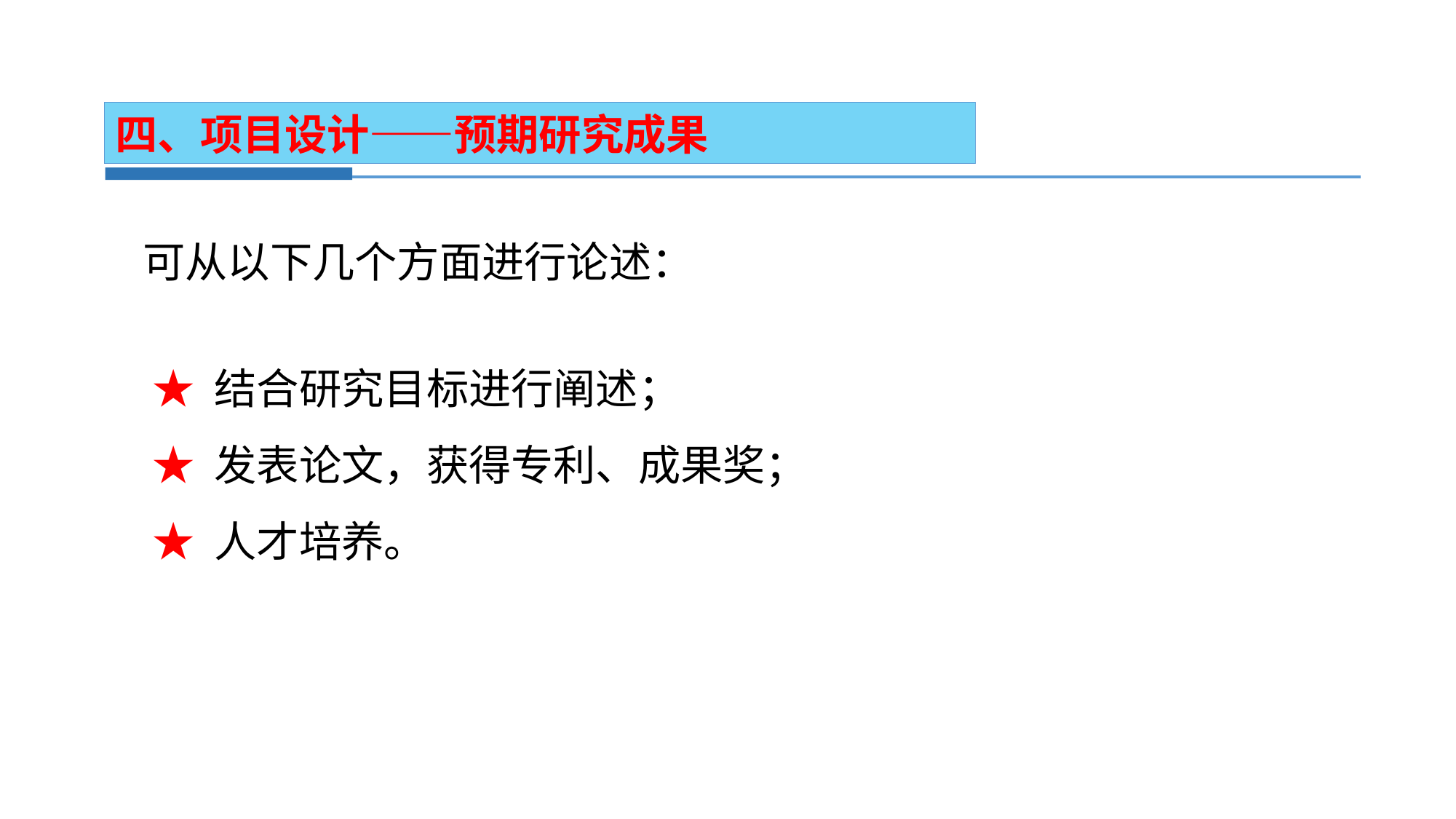

四、项目设计——预期研究成果

可从以下几个方面进行论述：

 ★ 结合研究目标进行阐述；
 ★ 发表论文，获得专利、成果奖；
 ★ 人才培养。